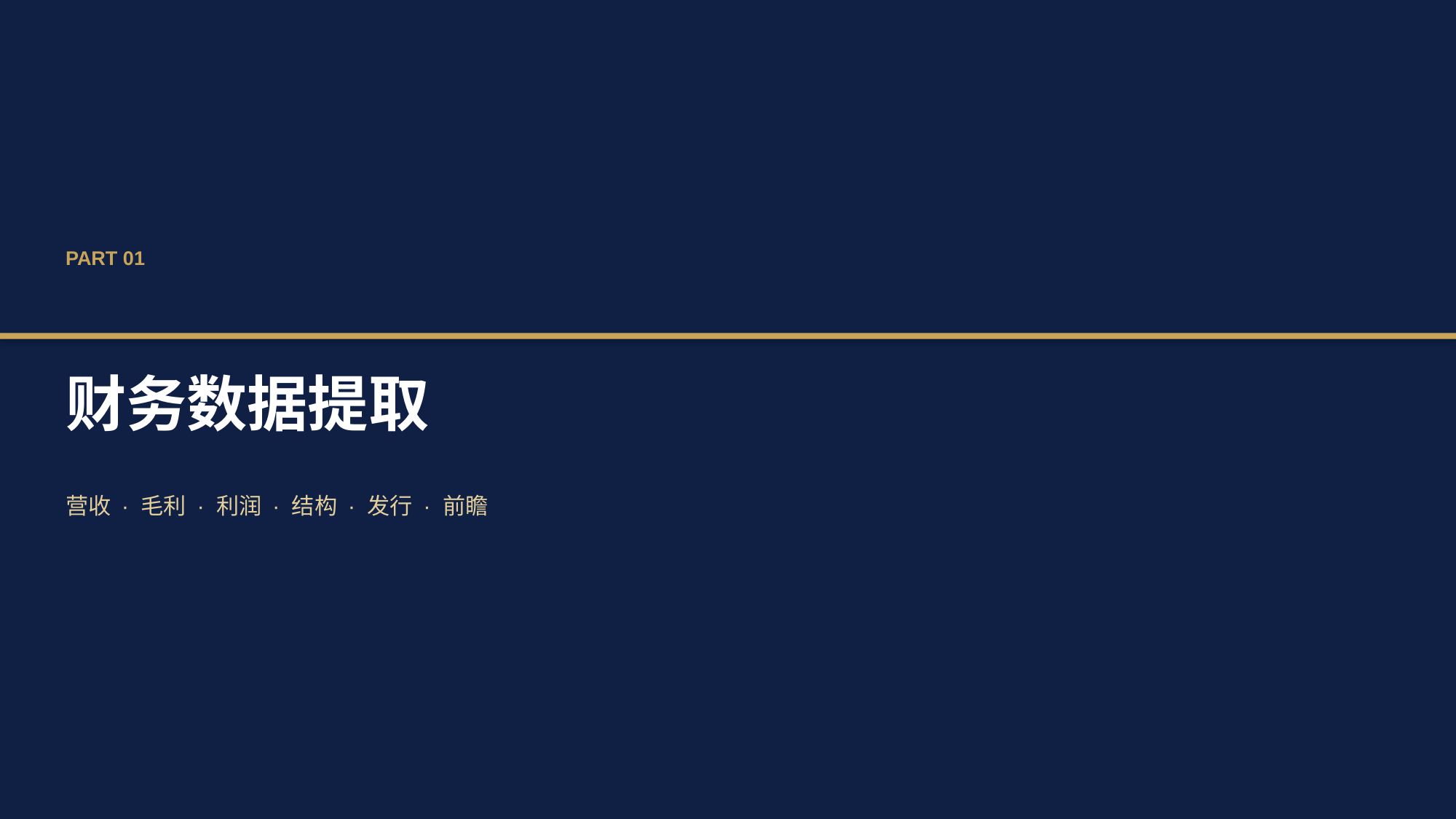

PART 01

财务数据提取
营收 · 毛利 · 利润 · 结构 · 发行 · 前瞻